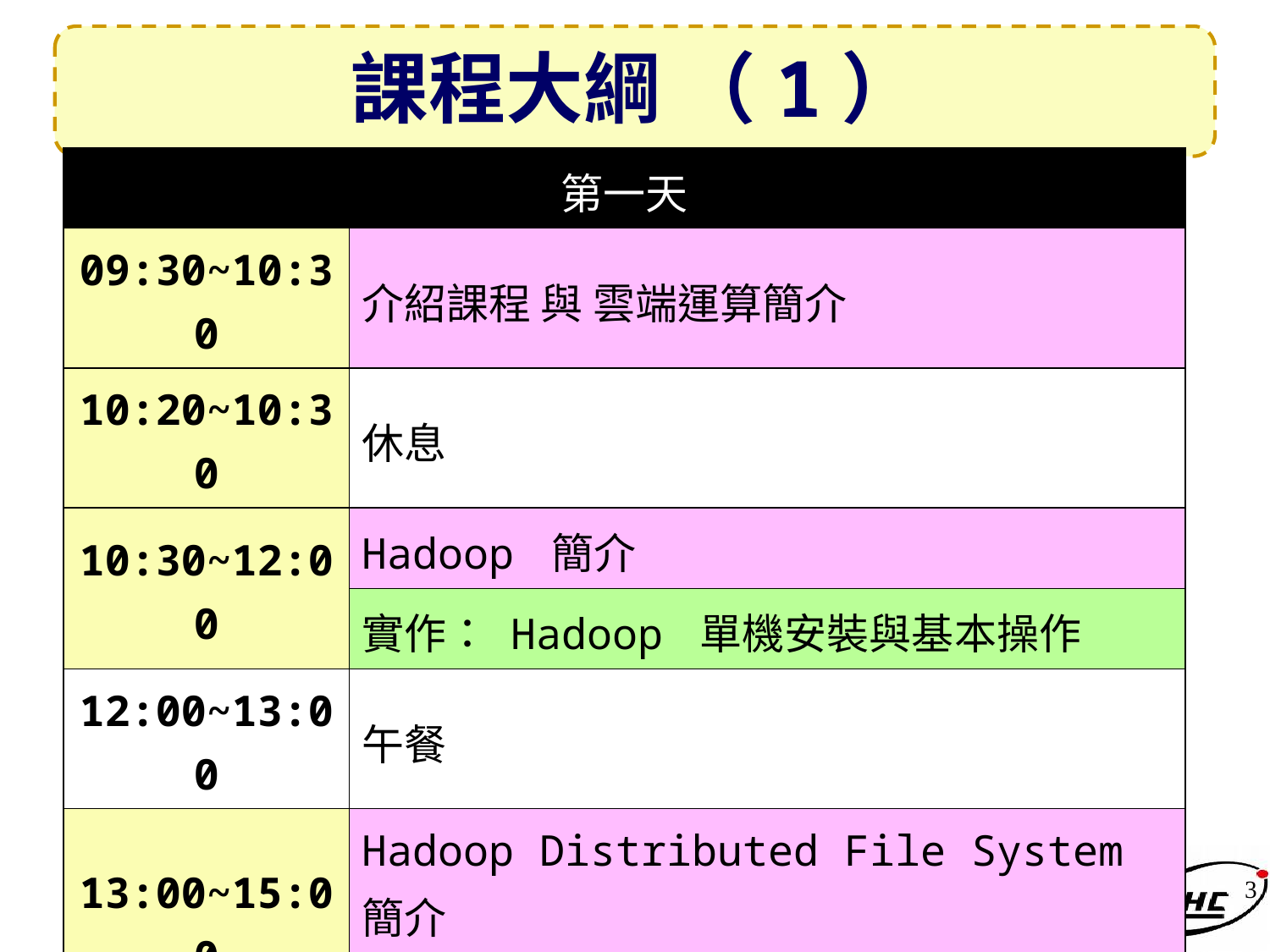

# 課程大綱 （1）
| 第一天 |  |
| --- | --- |
| 09:30~10:30 | 介紹課程 與 雲端運算簡介 |
| 10:20~10:30 | 休息 |
| 10:30~12:00 | Hadoop 簡介 |
|  | 實作： Hadoop 單機安裝與基本操作 |
| 12:00~13:00 | 午餐 |
| 13:00~15:00 | Hadoop Distributed File System 簡介 |
|  | 實作： HDFS 指令操作練習 |
| 15:00~15:10 | 休息 |
| 15:10~16:30 | Map Reduce 介紹 |
|  | 實作： 執行 MapReduce 基本運算 |
3